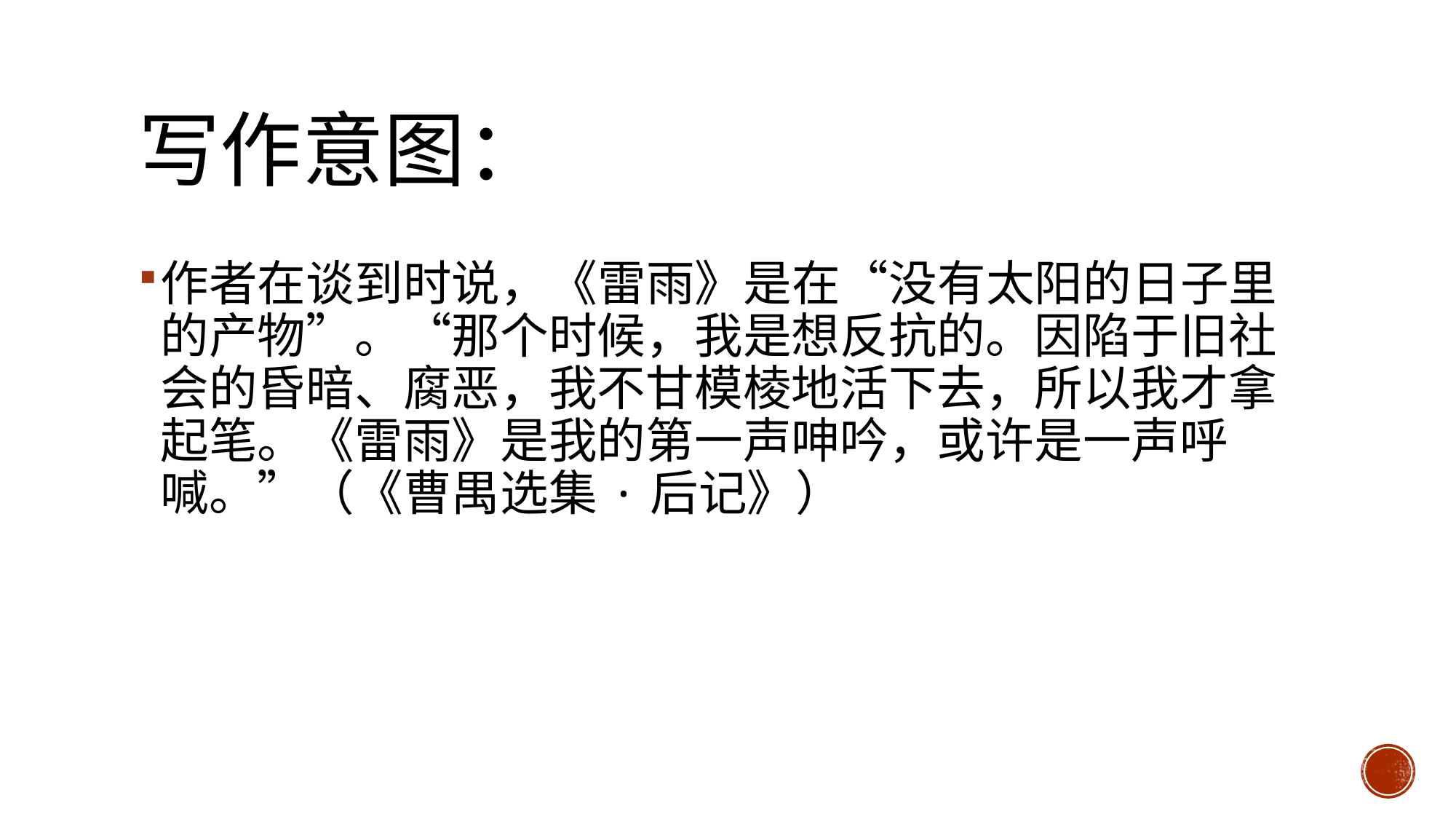

# 写作意图：
作者在谈到时说，《雷雨》是在“没有太阳的日子里的产物”。“那个时候，我是想反抗的。因陷于旧社会的昏暗、腐恶，我不甘模棱地活下去，所以我才拿起笔。《雷雨》是我的第一声呻吟，或许是一声呼喊。”（《曹禺选集·后记》）